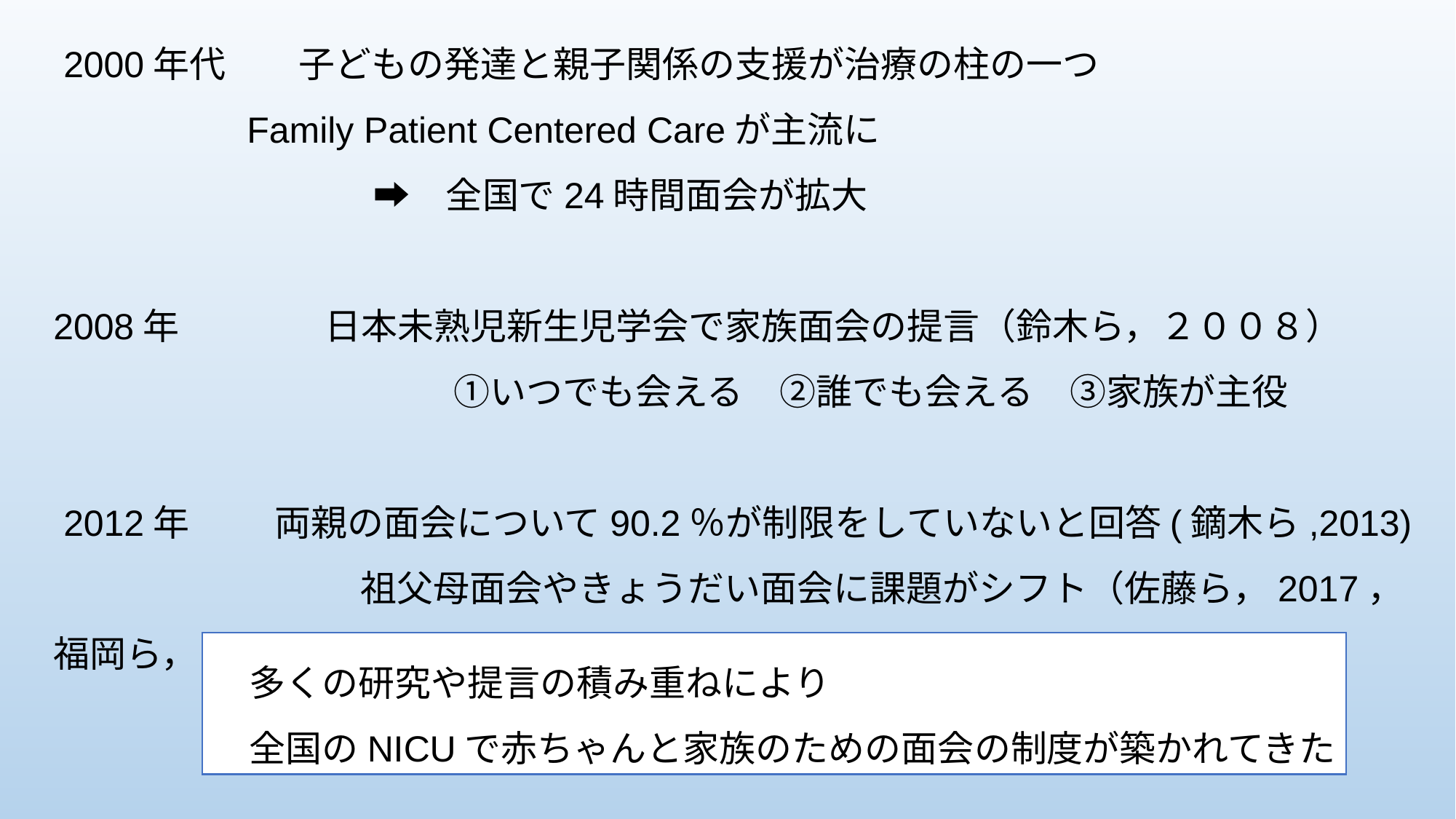

2000年代　　子どもの発達と親子関係の支援が治療の柱の一つ
                   Family Patient Centered Careが主流に
　　　　　　       　 ➡　全国で24時間面会が拡大

2008年　　　　日本未熟児新生児学会で家族面会の提言（鈴木ら，２００８）
　　　　　　　　　　　①いつでも会える　②誰でも会える　③家族が主役

 2012年　      両親の面会について90.2％が制限をしていないと回答(鏑木ら,2013)
　　　　　　 　　 祖父母面会やきょうだい面会に課題がシフト（佐藤ら，2017，福岡ら，2019）

　多くの研究や提言の積み重ねにより
　全国のNICUで赤ちゃんと家族のための面会の制度が築かれてきた